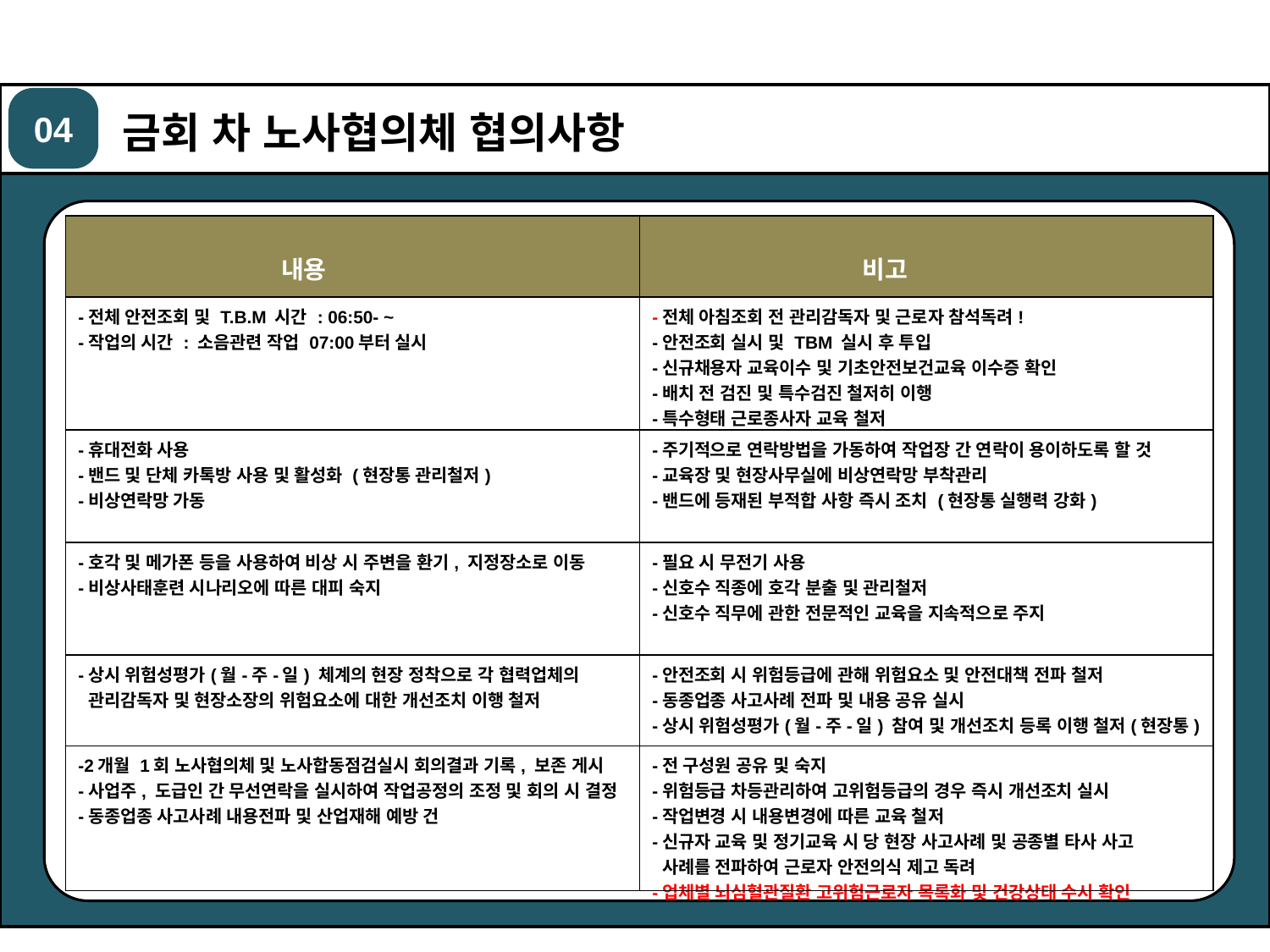

04
금회 차 노사협의체 협의사항

| 내용 | 비고 |
| --- | --- |
| -전체 안전조회 및 T.B.M 시간 : 06:50- ~ -작업의 시간 : 소음관련 작업 07:00부터 실시 | -전체 아침조회 전 관리감독자 및 근로자 참석독려! -안전조회 실시 및 TBM 실시 후 투입 -신규채용자 교육이수 및 기초안전보건교육 이수증 확인 -배치 전 검진 및 특수검진 철저히 이행 -특수형태 근로종사자 교육 철저 |
| -휴대전화 사용 -밴드 및 단체 카톡방 사용 및 활성화 (현장통 관리철저) -비상연락망 가동 | -주기적으로 연락방법을 가동하여 작업장 간 연락이 용이하도록 할 것 -교육장 및 현장사무실에 비상연락망 부착관리 -밴드에 등재된 부적합 사항 즉시 조치 (현장통 실행력 강화) |
| -호각 및 메가폰 등을 사용하여 비상 시 주변을 환기, 지정장소로 이동 -비상사태훈련 시나리오에 따른 대피 숙지 | -필요 시 무전기 사용 -신호수 직종에 호각 분출 및 관리철저 -신호수 직무에 관한 전문적인 교육을 지속적으로 주지 |
| -상시 위험성평가(월-주-일) 체계의 현장 정착으로 각 협력업체의 관리감독자 및 현장소장의 위험요소에 대한 개선조치 이행 철저 | -안전조회 시 위험등급에 관해 위험요소 및 안전대책 전파 철저 -동종업종 사고사례 전파 및 내용 공유 실시 -상시 위험성평가(월-주-일) 참여 및 개선조치 등록 이행 철저(현장통) |
| -2개월 1회 노사협의체 및 노사합동점검실시 회의결과 기록, 보존 게시 -사업주, 도급인 간 무선연락을 실시하여 작업공정의 조정 및 회의 시 결정 -동종업종 사고사례 내용전파 및 산업재해 예방 건 | -전 구성원 공유 및 숙지 -위험등급 차등관리하여 고위험등급의 경우 즉시 개선조치 실시 -작업변경 시 내용변경에 따른 교육 철저 -신규자 교육 및 정기교육 시 당 현장 사고사례 및 공종별 타사 사고 사례를 전파하여 근로자 안전의식 제고 독려 -업체별 뇌심혈관질환 고위험근로자 목록화 및 건강상태 수시 확인 |